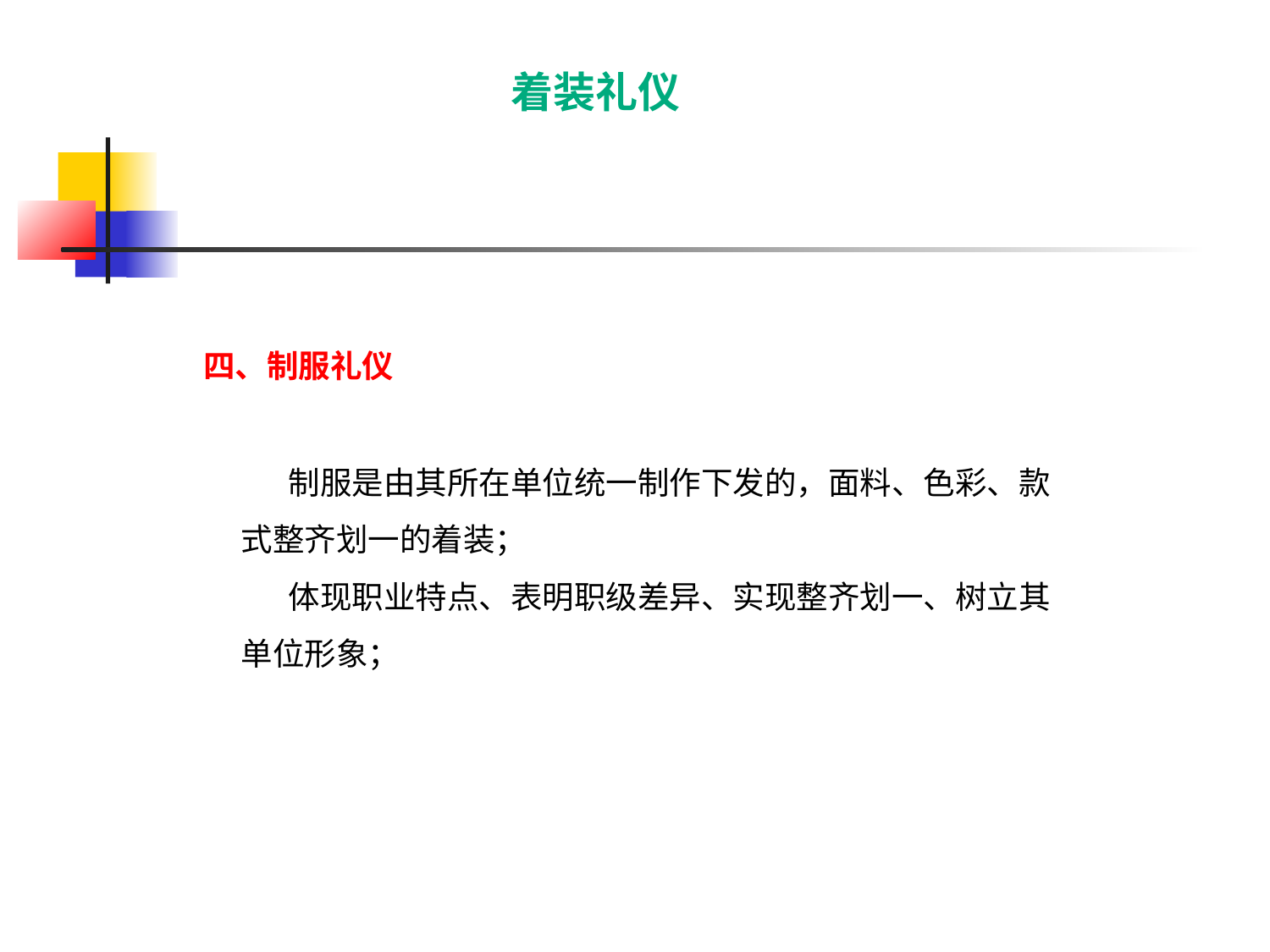

着装礼仪
# 四、制服礼仪
制服是由其所在单位统一制作下发的，面料、色彩、款式整齐划一的着装；
体现职业特点、表明职级差异、实现整齐划一、树立其单位形象；